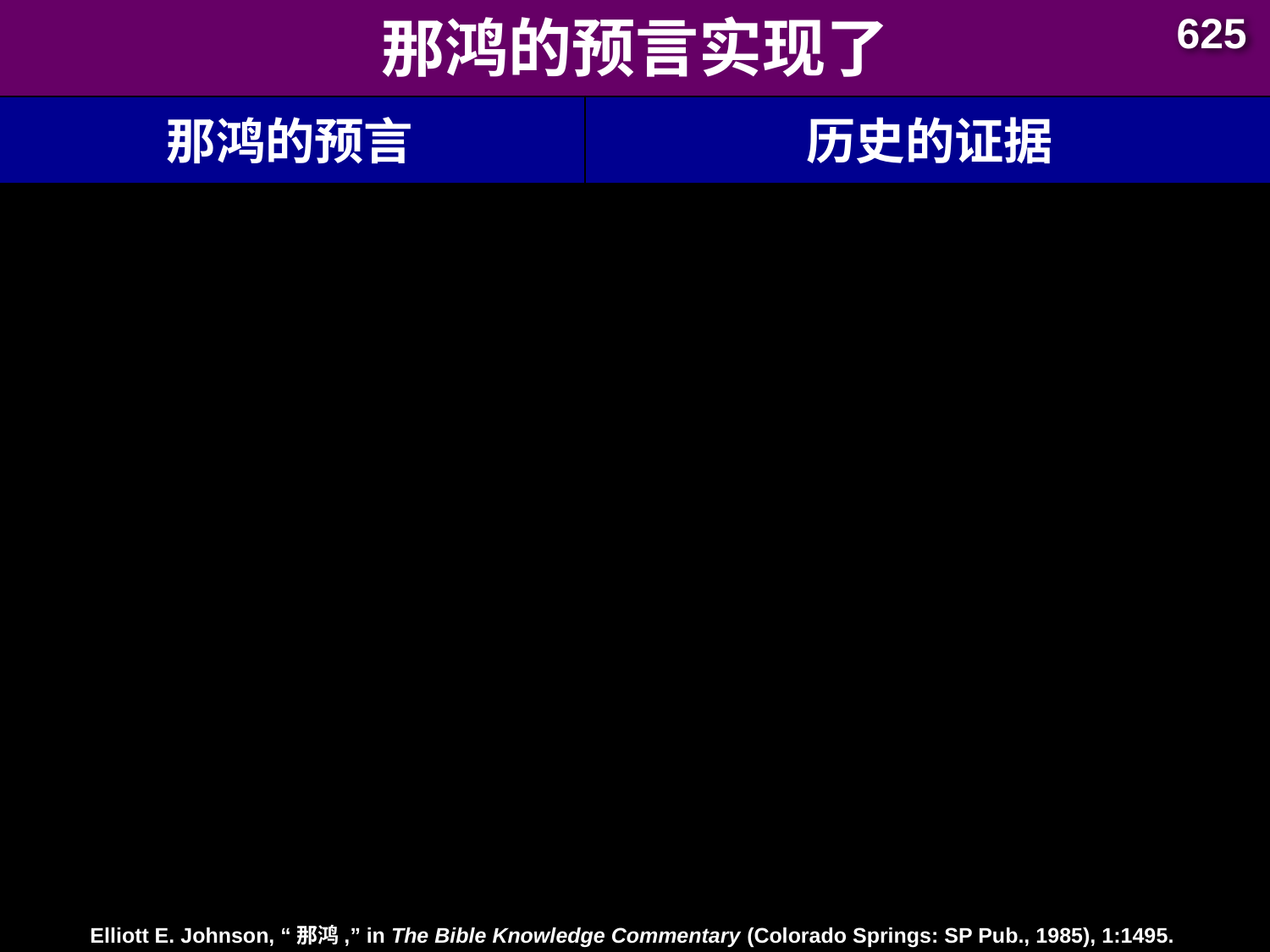

625
# 那鸿的预言实现了
| 那鸿的预言 | 历史的证据 |
| --- | --- |
| 2. 被围困的尼尼微人将用砖块和灰泥建造临时防御城墙（3:12）。 | 2. A.T. 奥姆斯特德报告： “在城门的南面，护城河里仍充满了石块和泥砖的碎片，这些碎片来自被攻破的城墙。” （《亚述历史》，芝加哥：芝加哥大学出版社，1951年，第637页）。 |
Elliott E. Johnson, “那鸿,” in The Bible Knowledge Commentary (Colorado Springs: SP Pub., 1985), 1:1495.